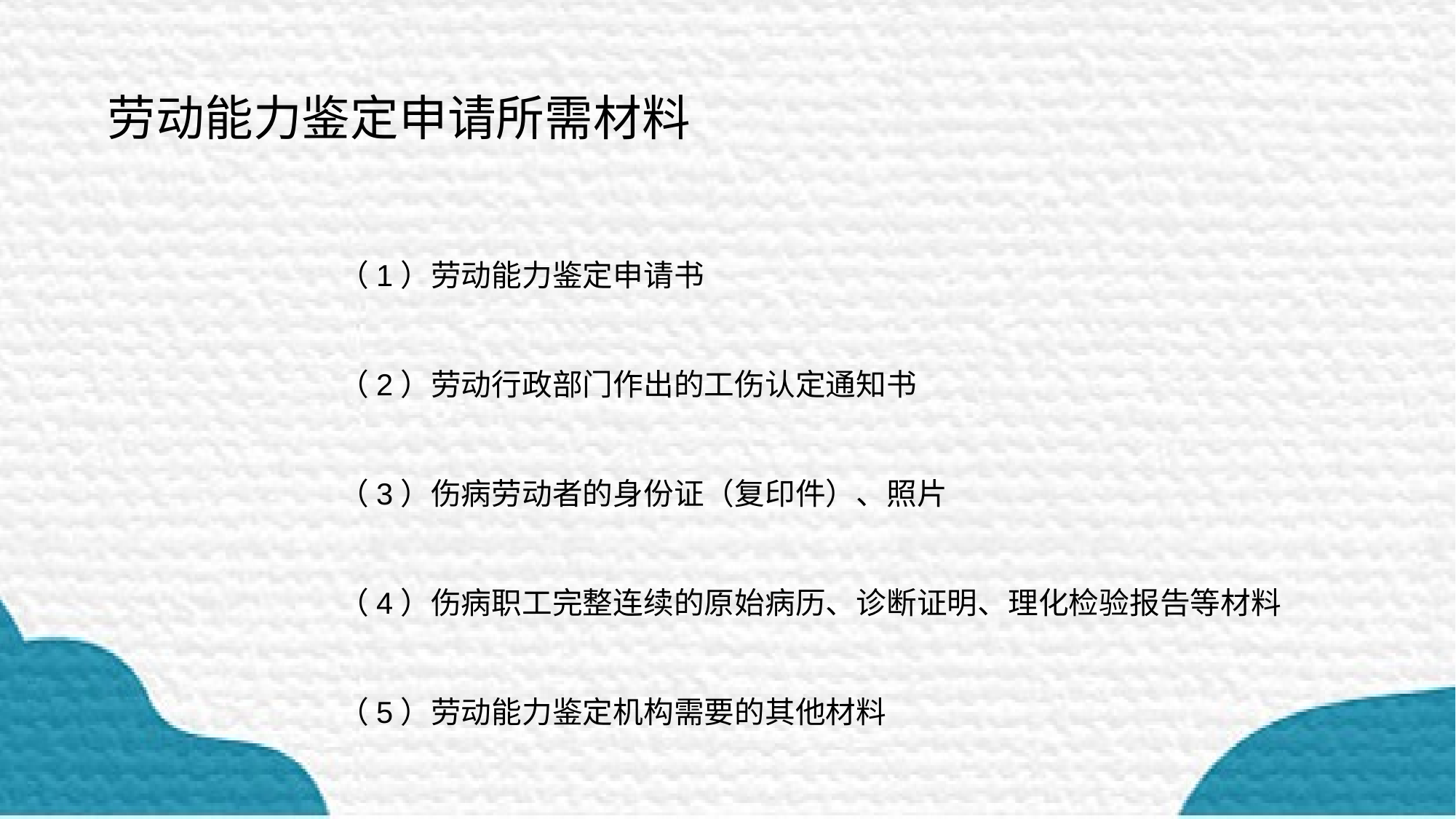

劳动能力鉴定申请所需材料
（1）劳动能力鉴定申请书
（2）劳动行政部门作出的工伤认定通知书
（3）伤病劳动者的身份证（复印件）、照片
（4）伤病职工完整连续的原始病历、诊断证明、理化检验报告等材料
（5）劳动能力鉴定机构需要的其他材料